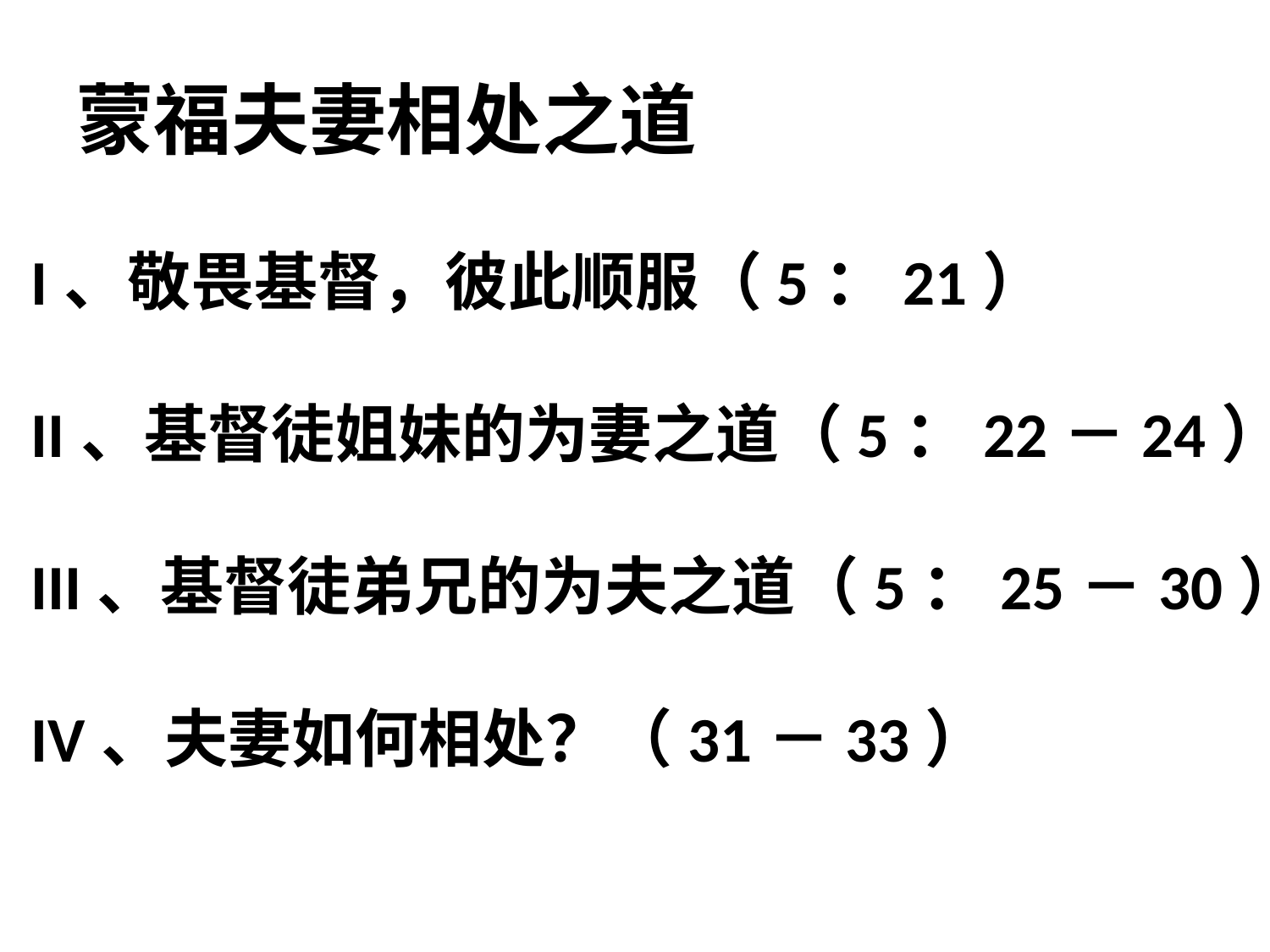

# 蒙福夫妻相处之道
I、敬畏基督，彼此顺服（5：21）

II、基督徒姐妹的为妻之道（5：22－24）

III、基督徒弟兄的为夫之道（5：25－30）

IV、夫妻如何相处？（31－33）